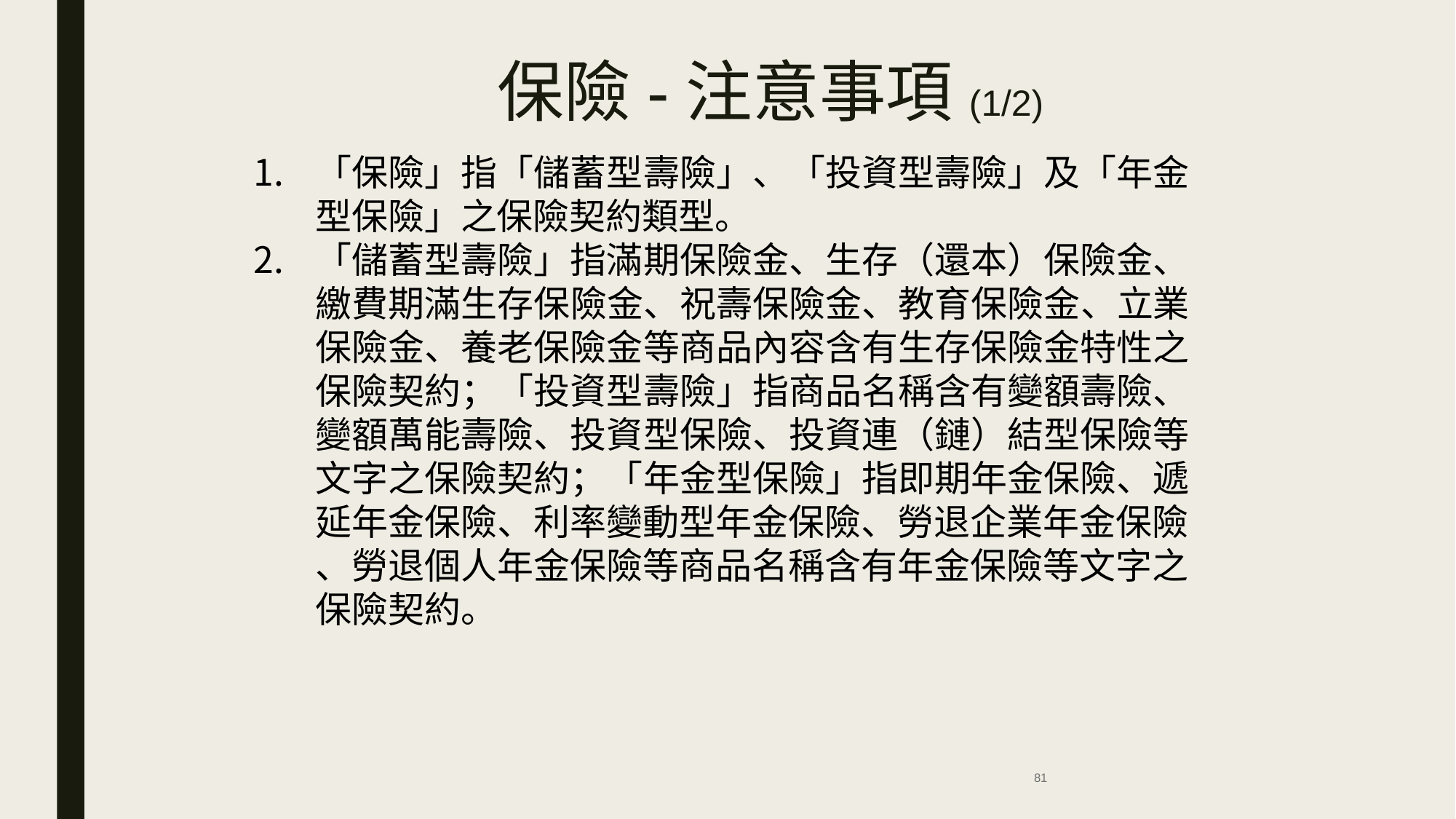

# 保險-注意事項(1/2)
「保險」指「儲蓄型壽險」、「投資型壽險」及「年金 型保險」之保險契約類型。
「儲蓄型壽險」指滿期保險金、生存（還本）保險金、 繳費期滿生存保險金、祝壽保險金、教育保險金、立業 保險金、養老保險金等商品內容含有生存保險金特性之 保險契約；「投資型壽險」指商品名稱含有變額壽險、 變額萬能壽險、投資型保險、投資連（鏈）結型保險等 文字之保險契約；「年金型保險」指即期年金保險、遞 延年金保險、利率變動型年金保險、勞退企業年金保險
、勞退個人年金保險等商品名稱含有年金保險等文字之 保險契約。
81